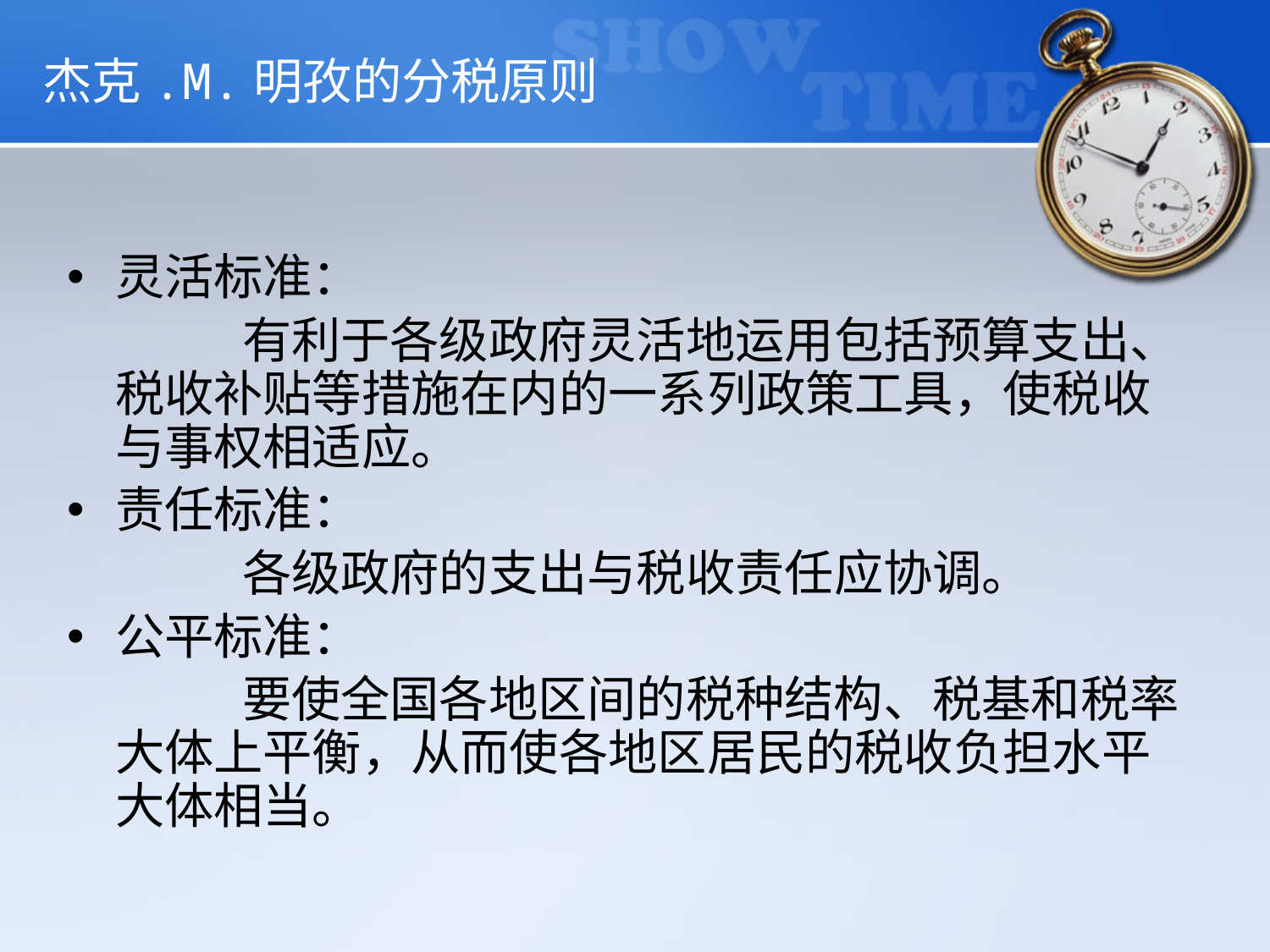

# 杰克.M.明孜的分税原则
灵活标准：
		有利于各级政府灵活地运用包括预算支出、税收补贴等措施在内的一系列政策工具，使税收与事权相适应。
责任标准：
		各级政府的支出与税收责任应协调。
公平标准：
		要使全国各地区间的税种结构、税基和税率大体上平衡，从而使各地区居民的税收负担水平大体相当。